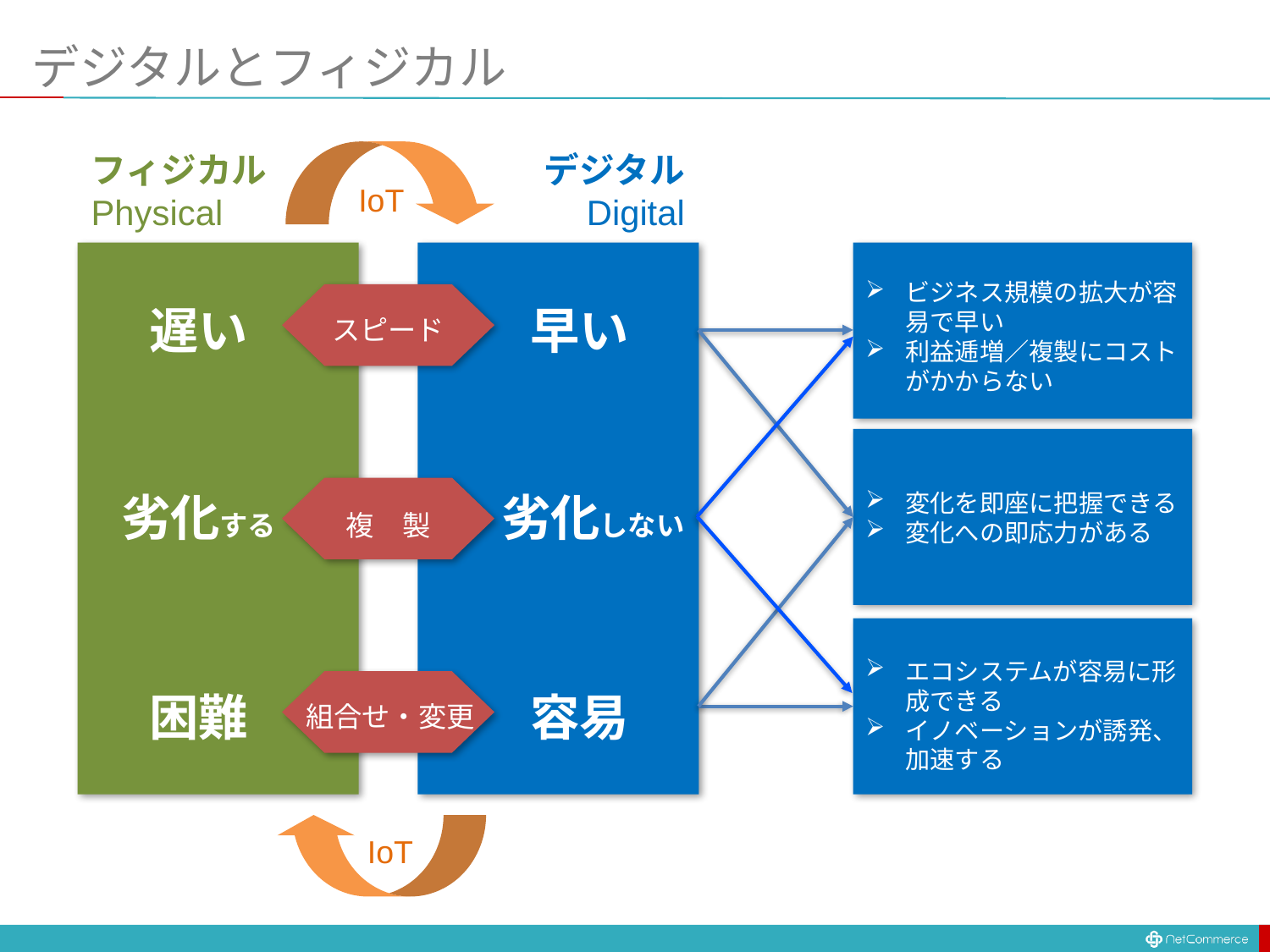

# デジタルとフィジカル
フィジカル
Physical

デジタル
Digital
IoT

ビジネス規模の拡大が容易で早い
利益逓増／複製にコストがかからない

遅い
早い
スピード

劣化する
劣化しない
変化を即座に把握できる
変化への即応力がある
複　製

エコシステムが容易に形成できる
イノベーションが誘発、加速する

容易
困難
組合せ・変更

IoT